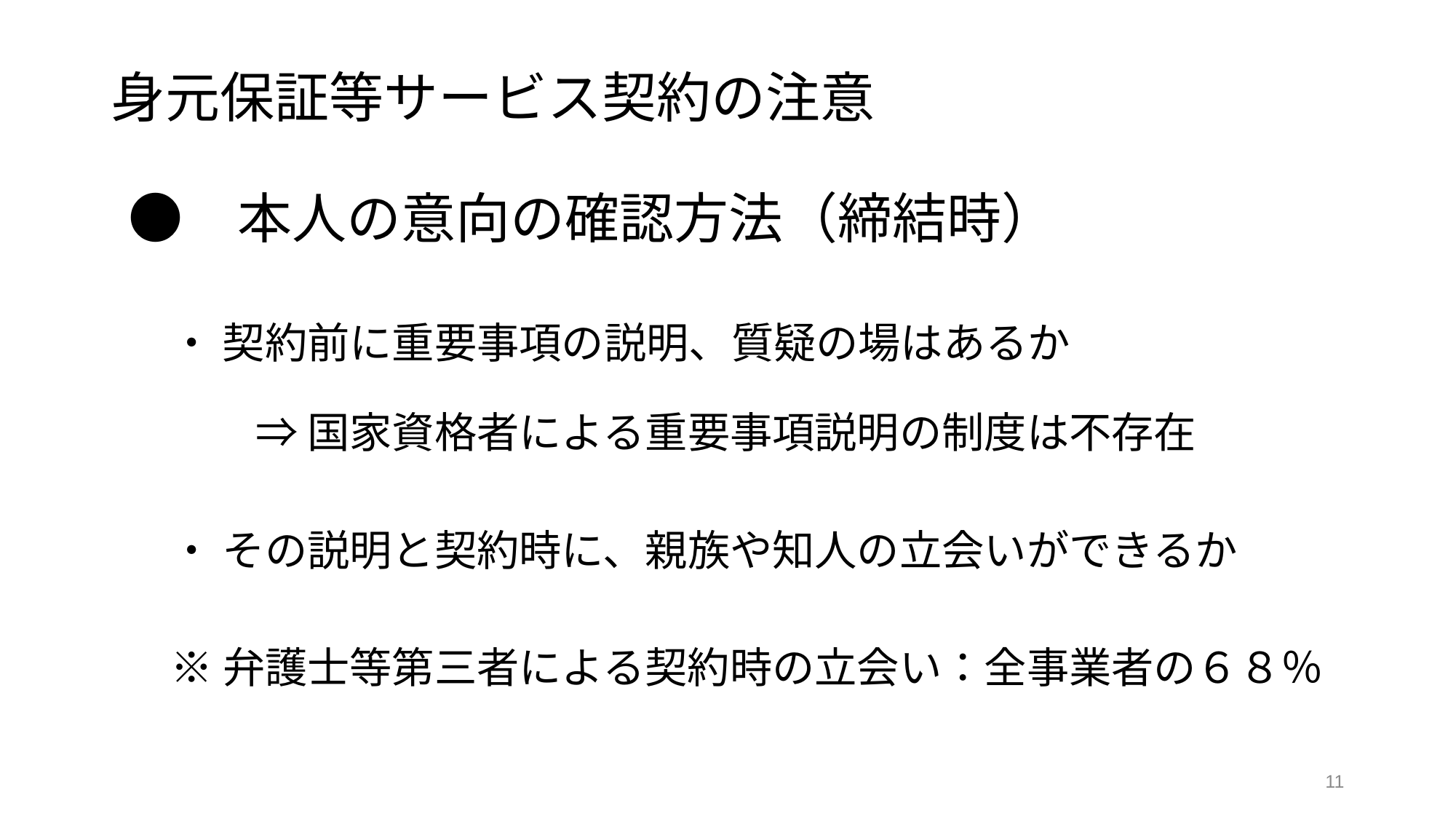

# 身元保証等サービス契約の注意

　●　本人の意向の確認方法（締結時）

　　・ 契約前に重要事項の説明、質疑の場はあるか

　　　　⇒ 国家資格者による重要事項説明の制度は不存在

　　・ その説明と契約時に、親族や知人の立会いができるか

　　※ 弁護士等第三者による契約時の立会い：全事業者の６８％

11